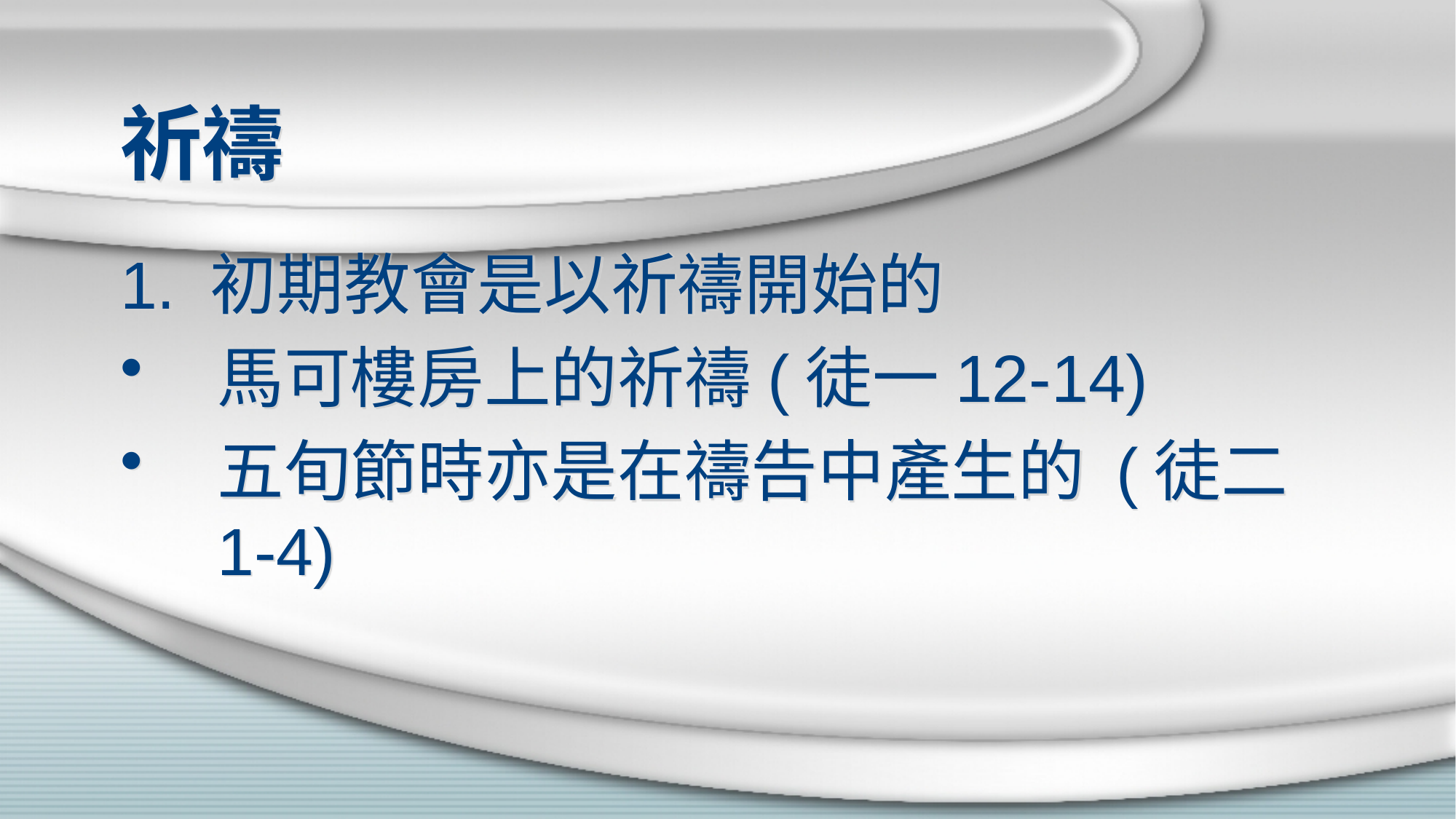

# 祈禱
1. 初期教會是以祈禱開始的
馬可樓房上的祈禱(徒一12-14)
五旬節時亦是在禱告中產生的 (徒二1-4)